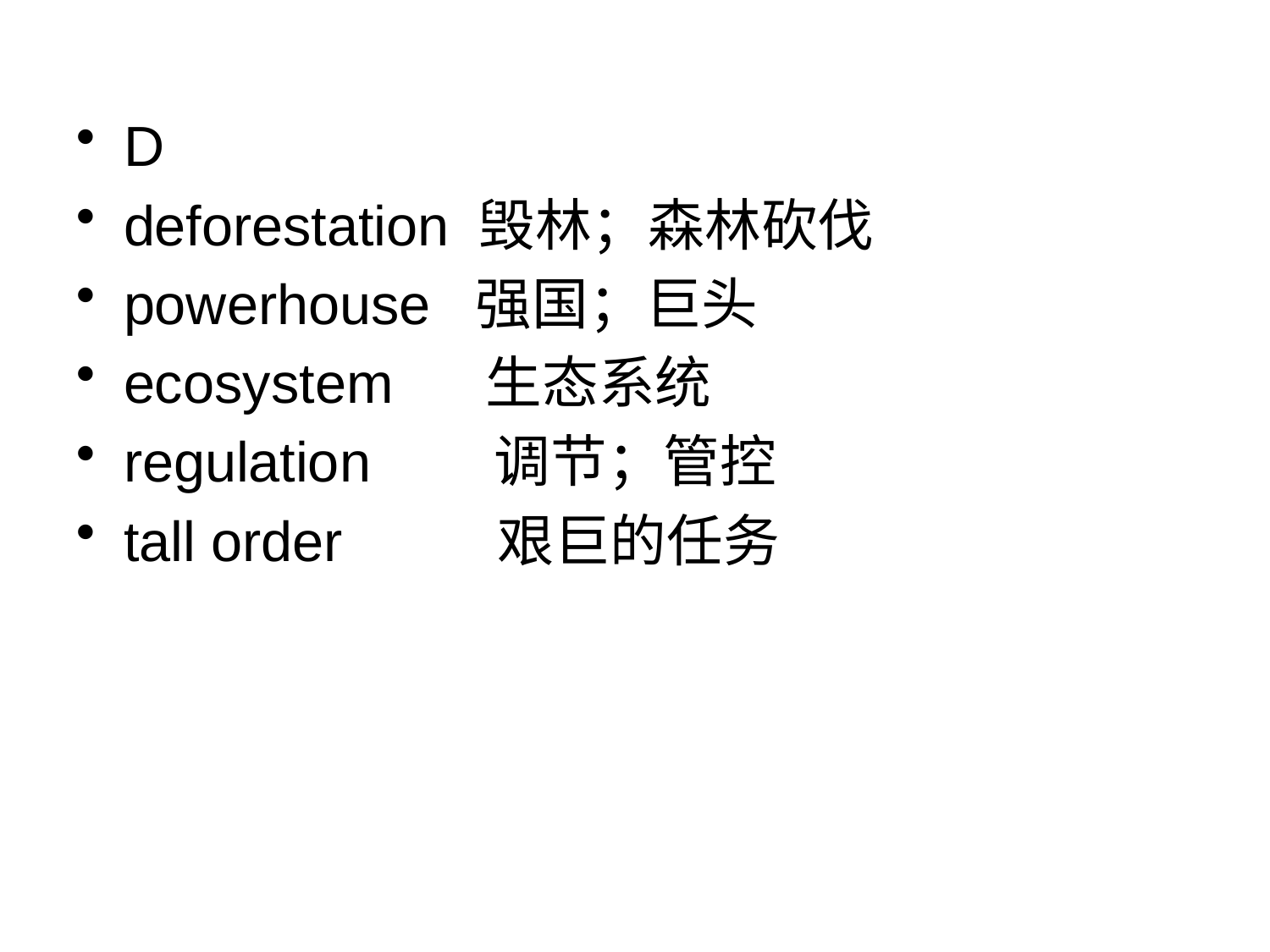

D
deforestation 毁林；森林砍伐
powerhouse  强国；巨头
ecosystem     生态系统
regulation       调节；管控
tall order         艰巨的任务